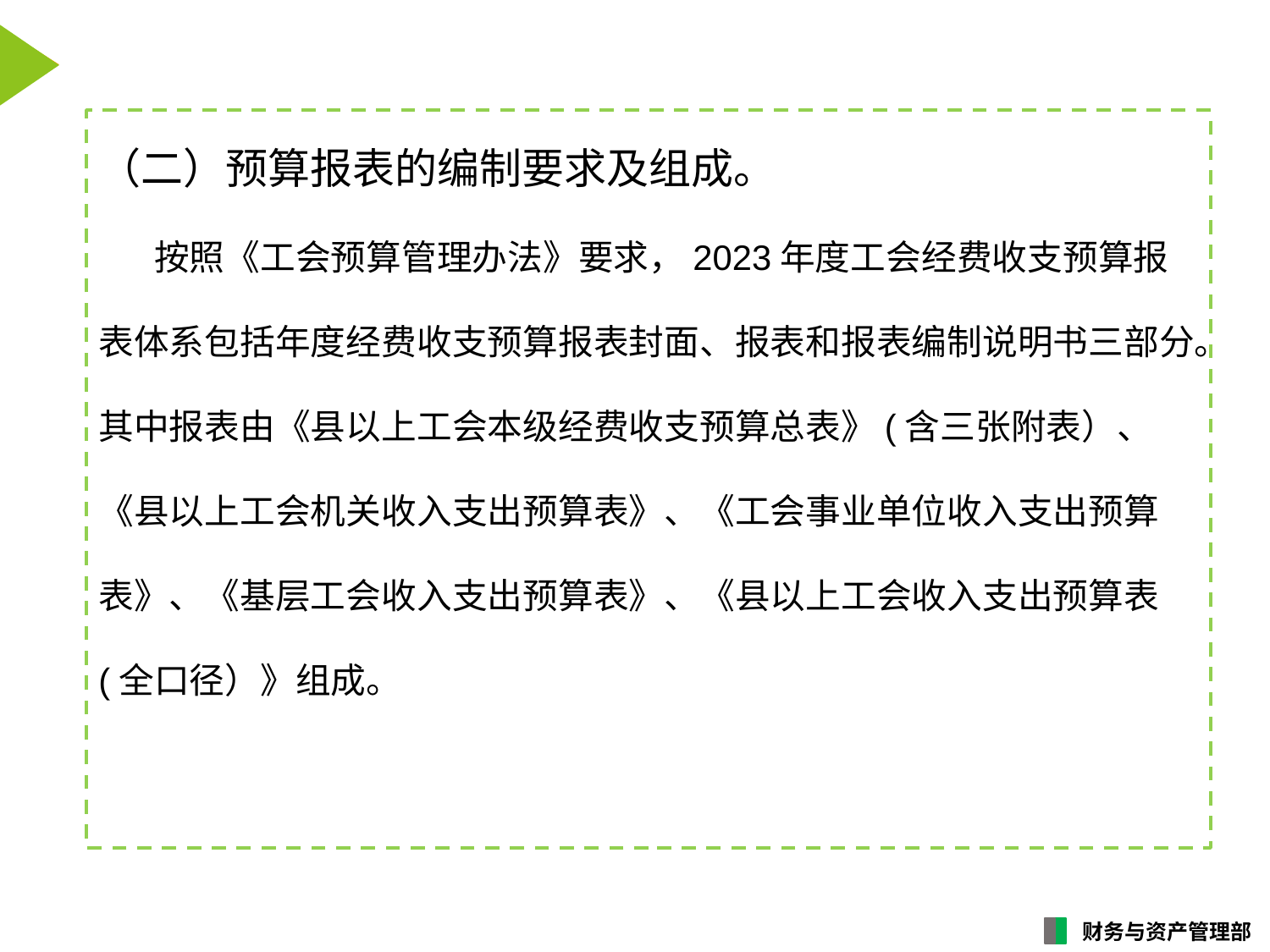

（二）预算报表的编制要求及组成。
      按照《工会预算管理办法》要求，2023年度工会经费收支预算报表体系包括年度经费收支预算报表封面、报表和报表编制说明书三部分。其中报表由《县以上工会本级经费收支预算总表》(含三张附表）、《县以上工会机关收入支出预算表》、《工会事业单位收入支出预算表》、《基层工会收入支出预算表》、《县以上工会收入支出预算表(全口径）》组成。